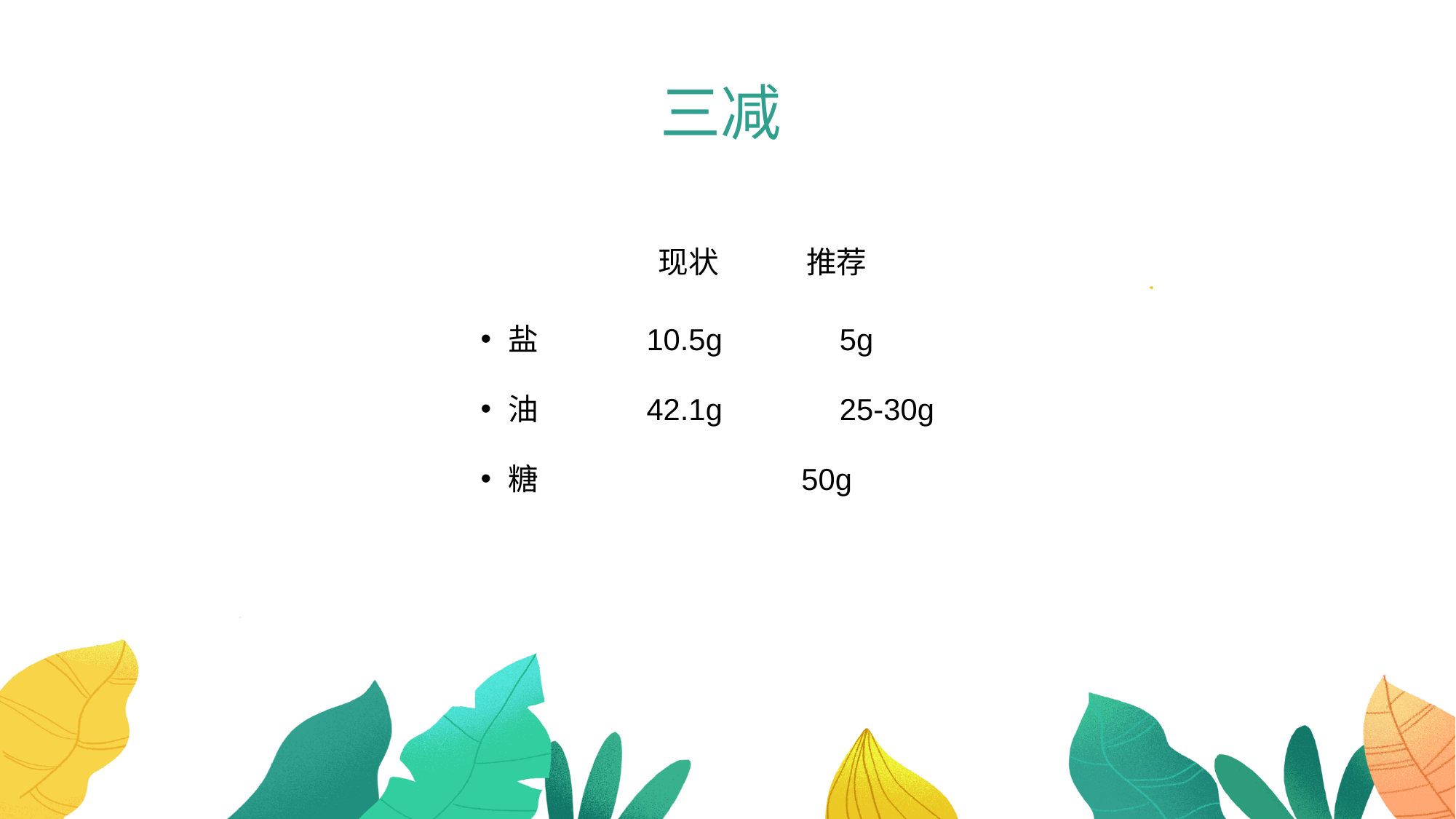

三减
                现状             推荐
盐               10.5g              5g
油               42.1g              25-30g
糖                                      50g